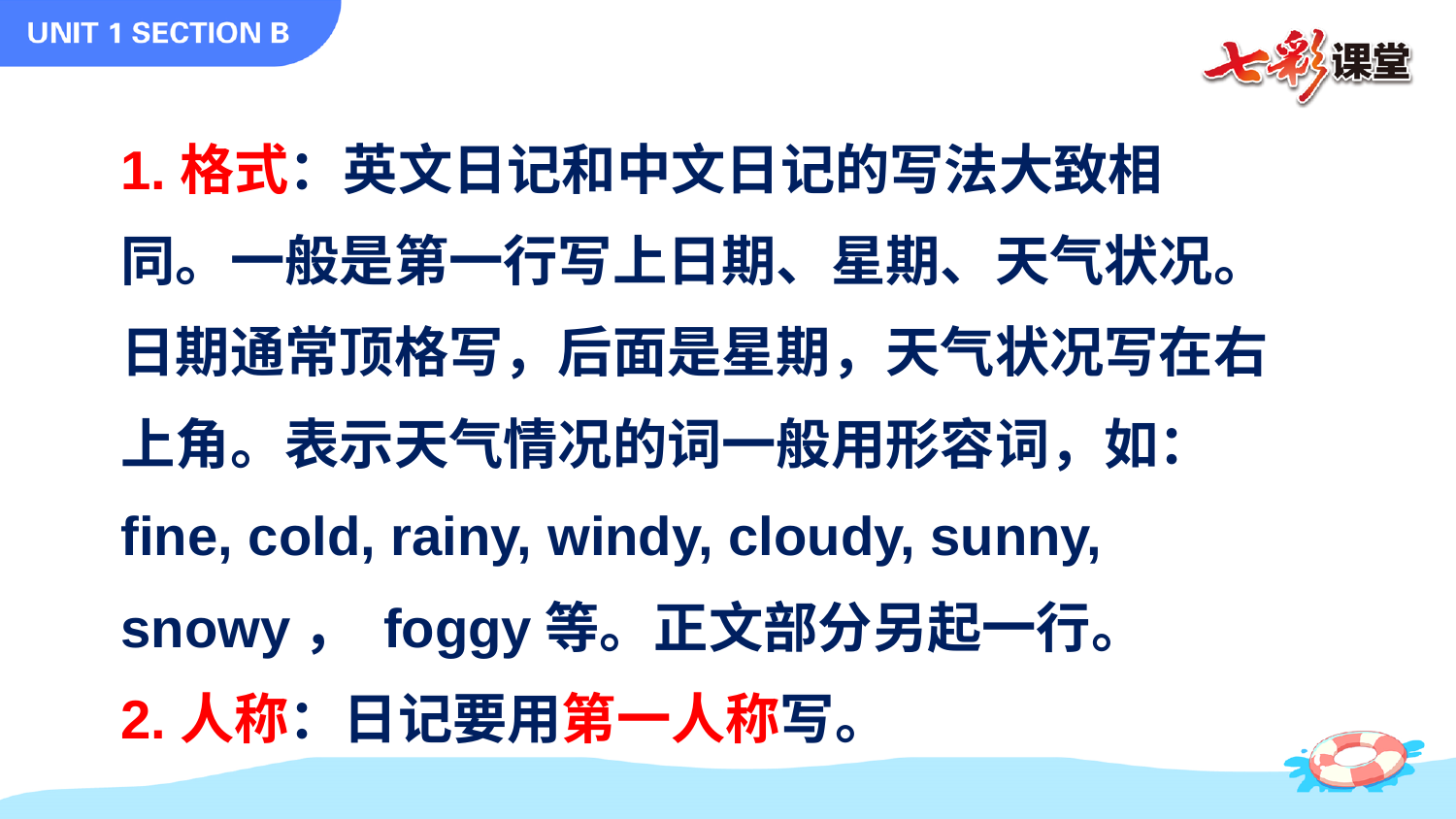

1.格式：英文日记和中文日记的写法大致相同。一般是第一行写上日期、星期、天气状况。日期通常顶格写，后面是星期，天气状况写在右上角。表示天气情况的词一般用形容词，如：fine, cold, rainy, windy, cloudy, sunny, snowy， foggy等。正文部分另起一行。
2.人称：日记要用第一人称写。